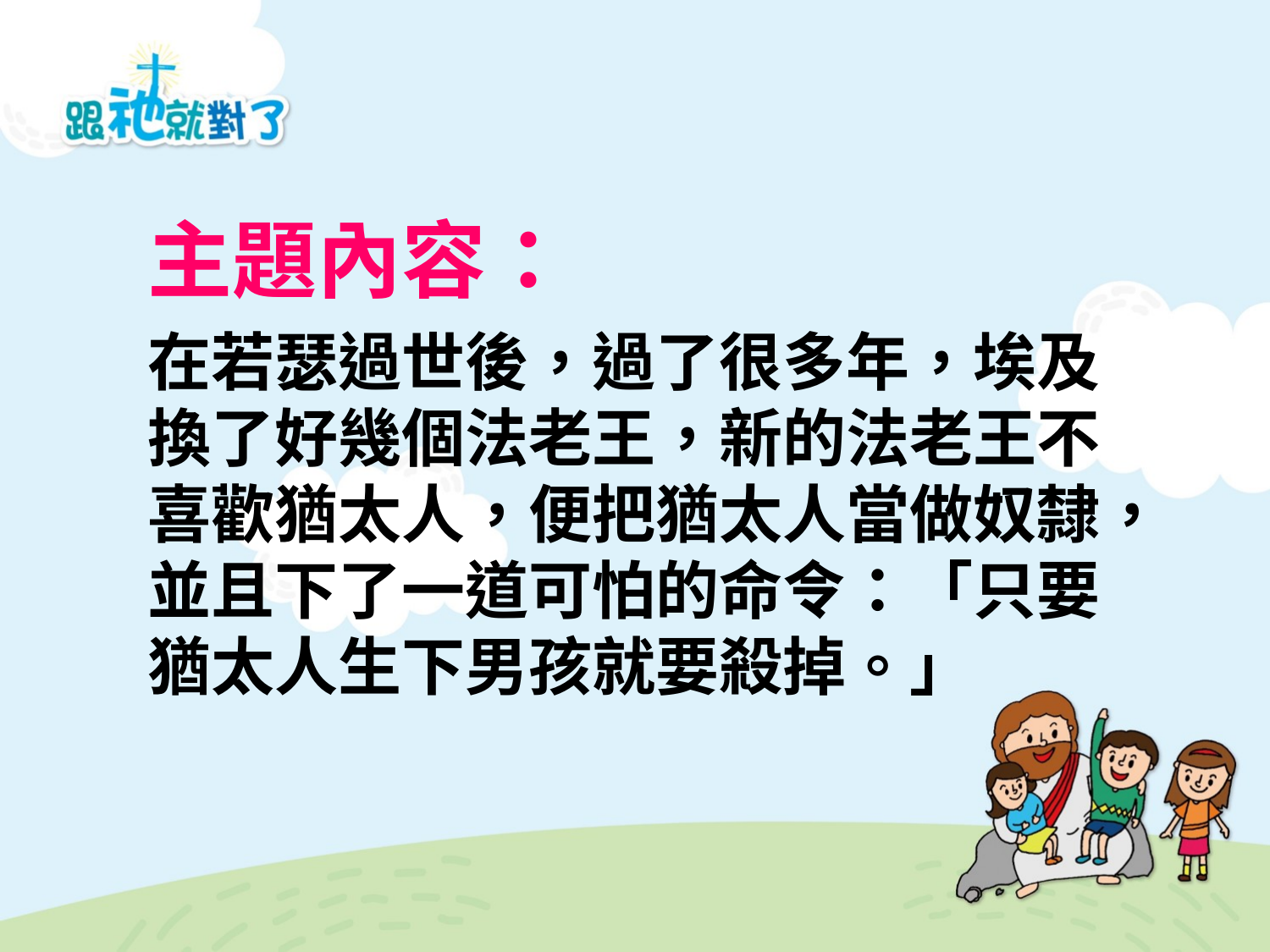

主題內容：
在若瑟過世後，過了很多年，埃及換了好幾個法老王，新的法老王不喜歡猶太人，便把猶太人當做奴隸，並且下了一道可怕的命令：「只要猶太人生下男孩就要殺掉。」